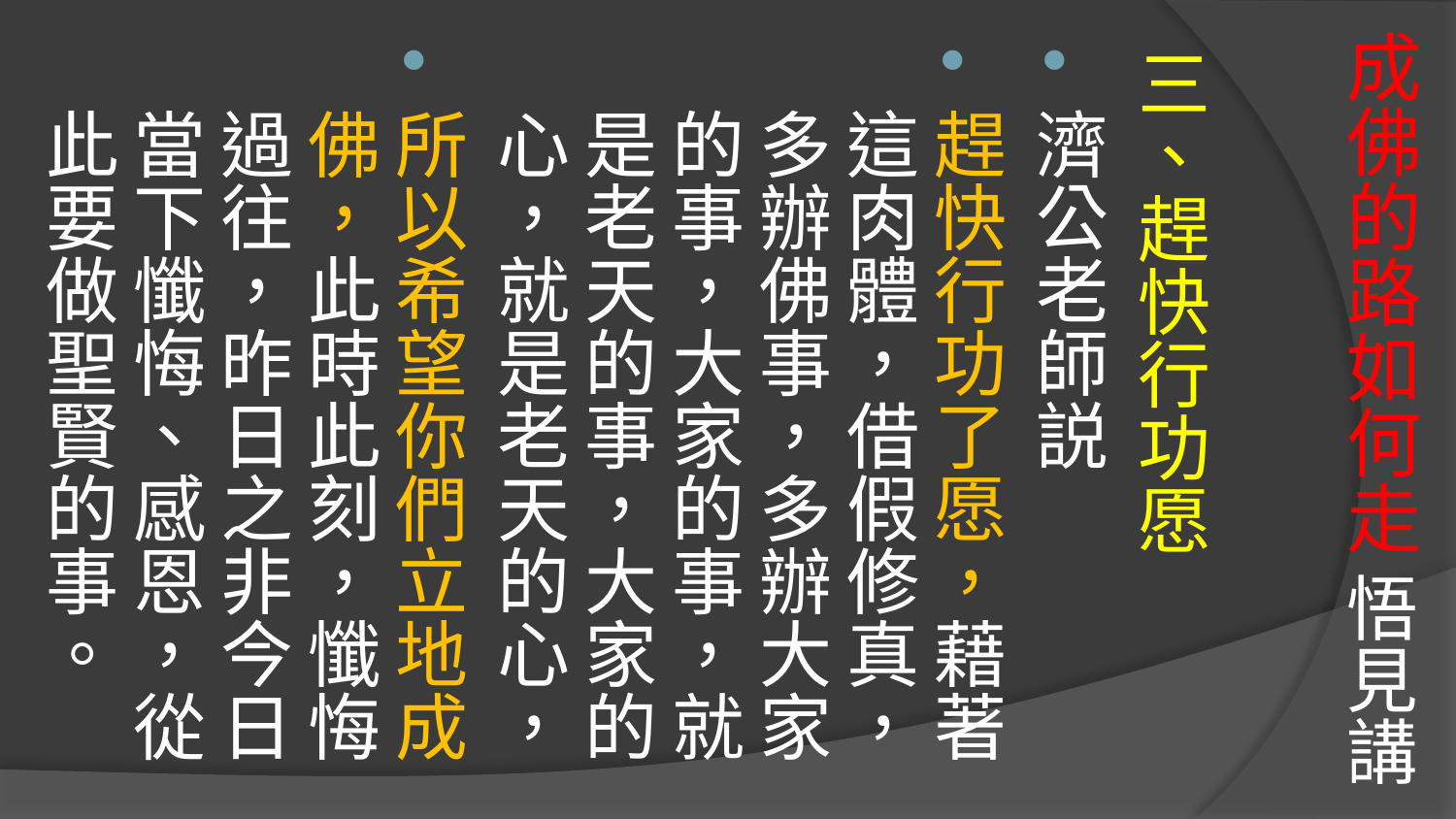

# 成佛的路如何走 悟見講
三、趕快行功愿
濟公老師説
趕快行功了愿，藉著這肉體，借假修真，多辦佛事，多辦大家的事，大家的事，就是老天的事，大家的心，就是老天的心，
所以希望你們立地成佛，此時此刻，懺悔過往，昨日之非今日當下懺悔、感恩，從此要做聖賢的事。